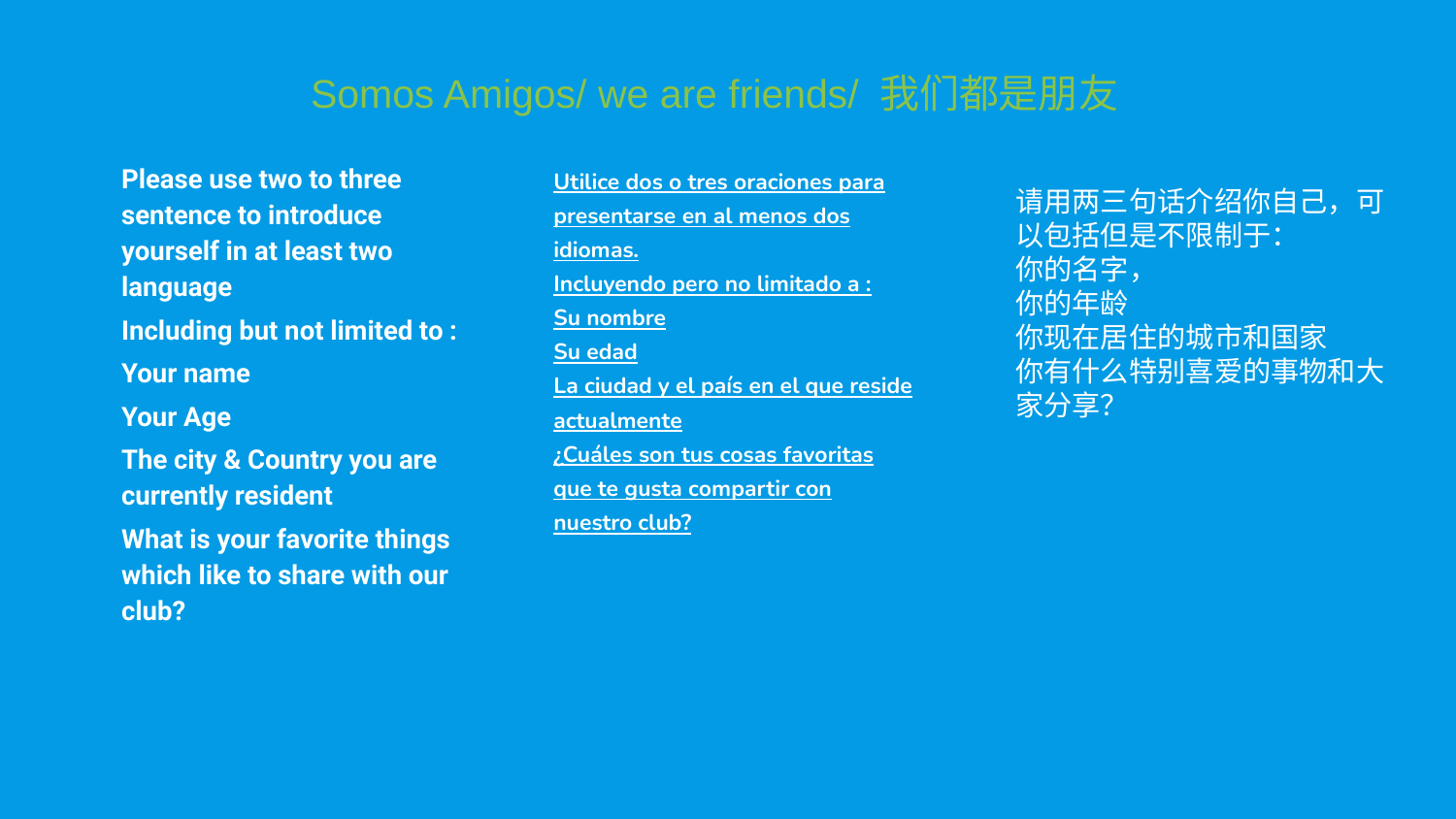

# Somos Amigos/ we are friends/ 我们都是朋友
Please use two to three sentence to introduce yourself in at least two language
Including but not limited to :
Your name
Your Age
The city & Country you are currently resident
What is your favorite things which like to share with our club?

Utilice dos o tres oraciones para presentarse en al menos dos idiomas.
Incluyendo pero no limitado a :
Su nombre
Su edad
La ciudad y el país en el que reside actualmente
¿Cuáles son tus cosas favoritas que te gusta compartir con nuestro club?

请用两三句话介绍你自己，可以包括但是不限制于：
你的名字，
你的年龄
你现在居住的城市和国家
你有什么特别喜爱的事物和大家分享？